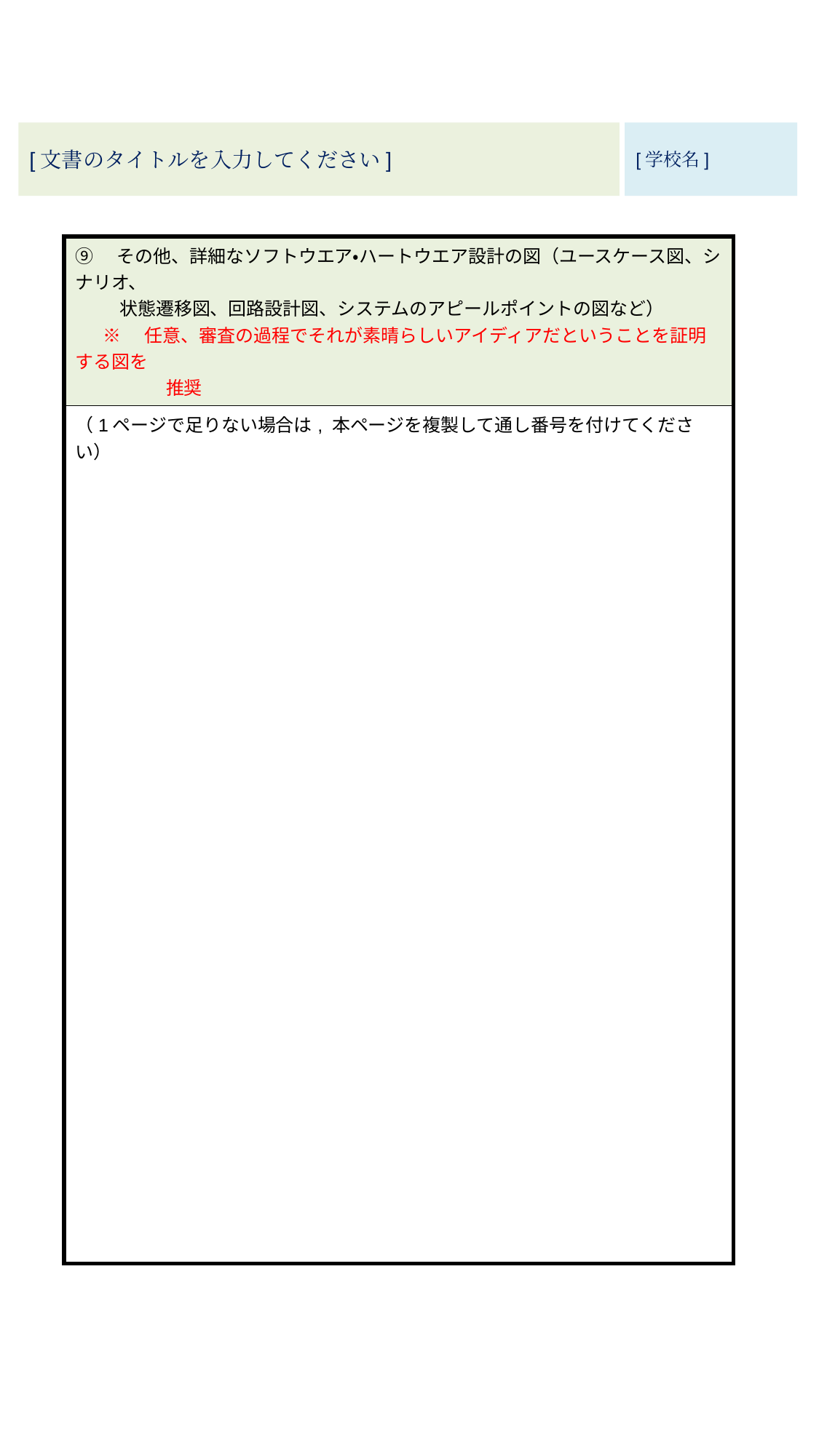

[文書のタイトルを入力してください]
[学校名]
| ⑨　その他、詳細なソフトウエア・ハートウエア設計の図（ユースケース図、シナリオ、 　　 状態遷移図、回路設計図、システムのアピールポイントの図など）　 ※　任意、審査の過程でそれが素晴らしいアイディアだということを証明する図を 　　　　　推奨 |
| --- |
| （1ページで足りない場合は, 本ページを複製して通し番号を付けてください） |